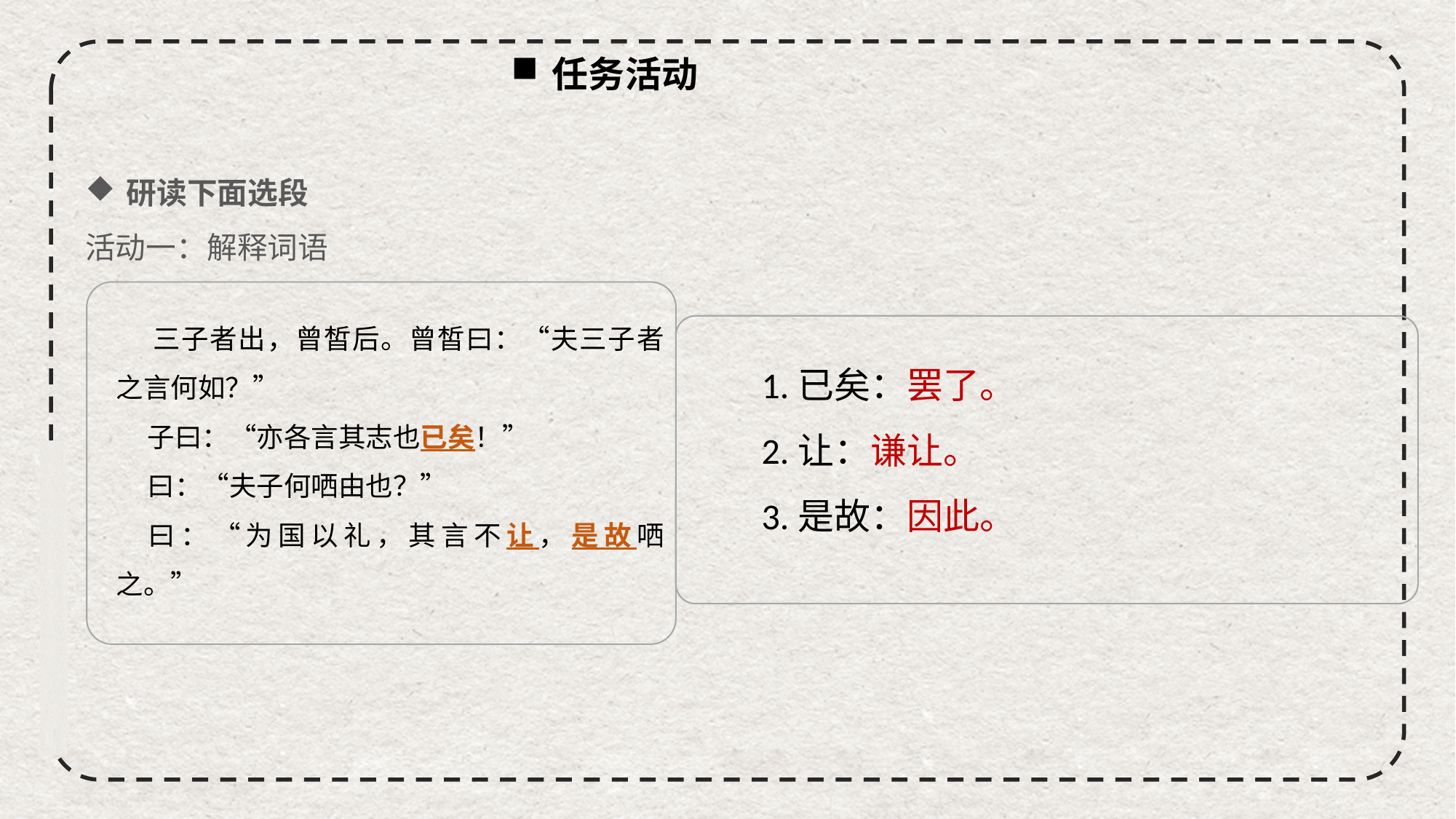

任务活动

研读下面选段
活动一：解释词语

    三子者出，曾皙后。曾皙曰：“夫三子者之言何如？”
    子曰：“亦各言其志也已矣！”
    曰：“夫子何哂由也？”
曰：“为国以礼，其言不让，是故哂之。”

1.已矣：罢了。
2.让：谦让。
3.是故：因此。